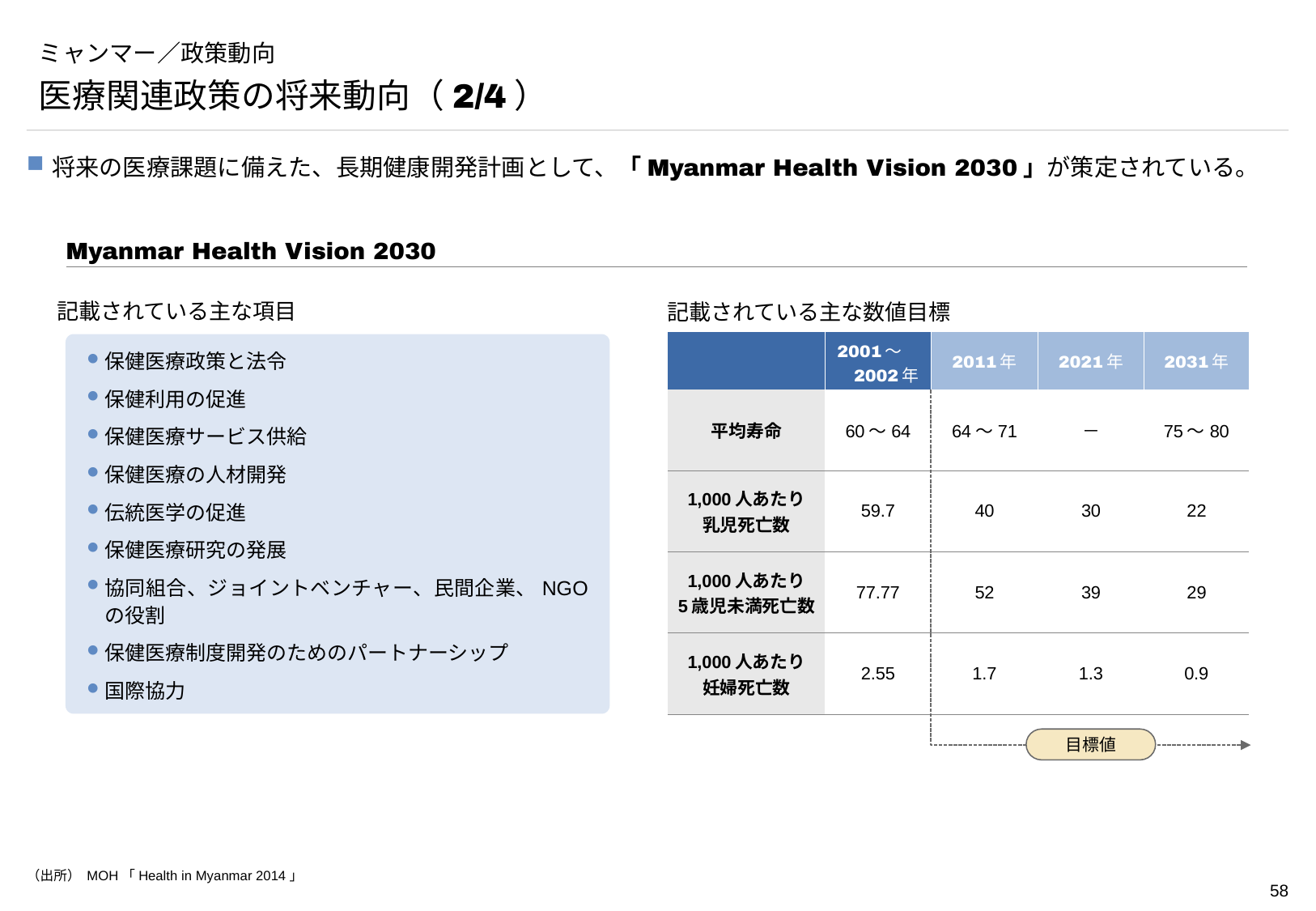

# ミャンマー／政策動向
医療関連政策の将来動向（2/4）
将来の医療課題に備えた、長期健康開発計画として、「Myanmar Health Vision 2030」が策定されている。
Myanmar Health Vision 2030
記載されている主な数値目標
記載されている主な項目
|  | 2001～ 2002年 | 2011年 | 2021年 | 2031年 |
| --- | --- | --- | --- | --- |
| 平均寿命 | 60～64 | 64～71 | － | 75～80 |
| 1,000人あたり 乳児死亡数 | 59.7 | 40 | 30 | 22 |
| 1,000人あたり 5歳児未満死亡数 | 77.77 | 52 | 39 | 29 |
| 1,000人あたり 妊婦死亡数 | 2.55 | 1.7 | 1.3 | 0.9 |
保健医療政策と法令
保健利用の促進
保健医療サービス供給
保健医療の人材開発
伝統医学の促進
保健医療研究の発展
協同組合、ジョイントベンチャー、民間企業、NGOの役割
保健医療制度開発のためのパートナーシップ
国際協力

目標値
（出所） MOH「Health in Myanmar 2014」